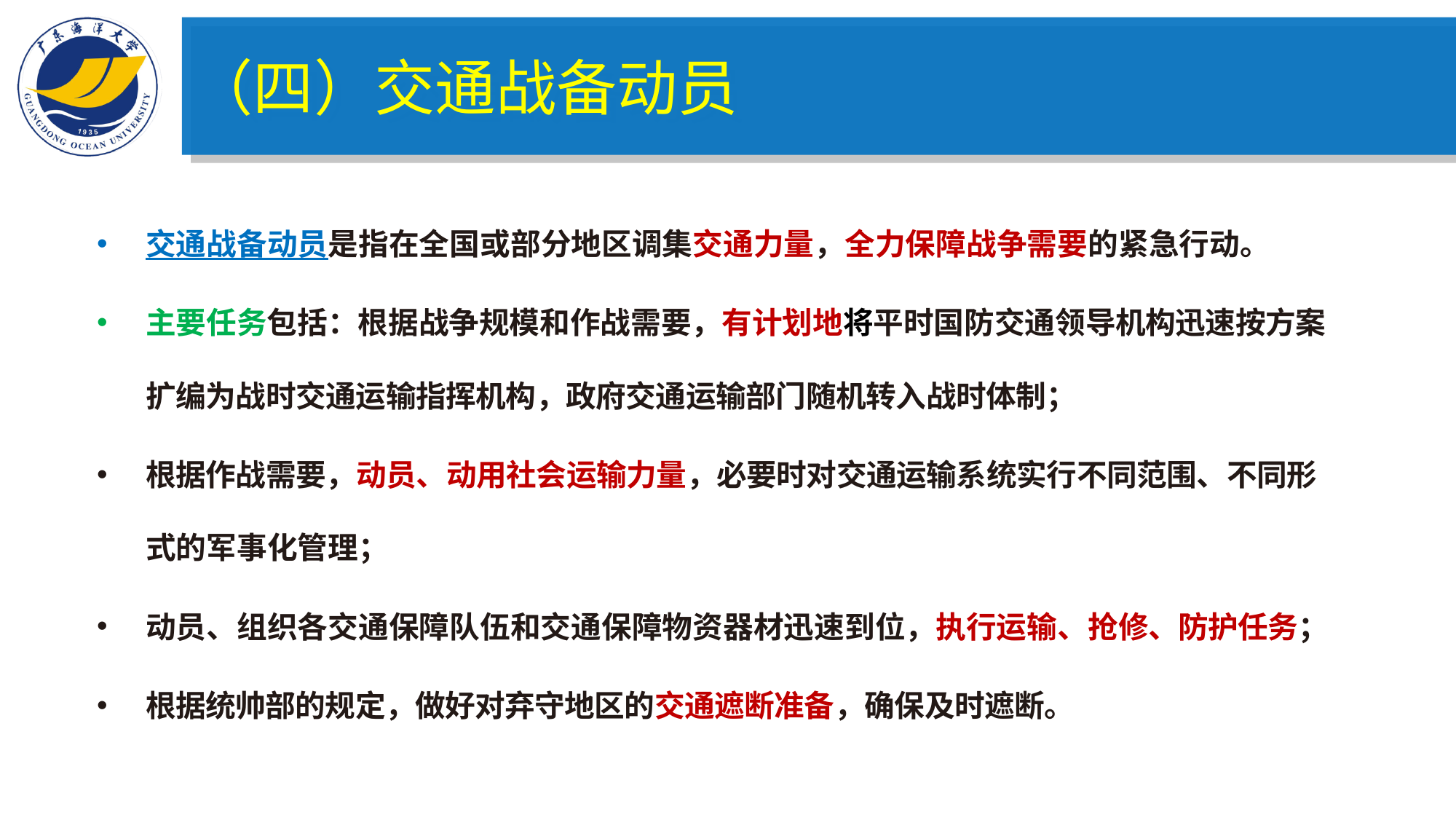

（四）交通战备动员
交通战备动员是指在全国或部分地区调集交通力量，全力保障战争需要的紧急行动。
主要任务包括：根据战争规模和作战需要，有计划地将平时国防交通领导机构迅速按方案扩编为战时交通运输指挥机构，政府交通运输部门随机转入战时体制；
根据作战需要，动员、动用社会运输力量，必要时对交通运输系统实行不同范围、不同形式的军事化管理；
动员、组织各交通保障队伍和交通保障物资器材迅速到位，执行运输、抢修、防护任务；
根据统帅部的规定，做好对弃守地区的交通遮断准备，确保及时遮断。